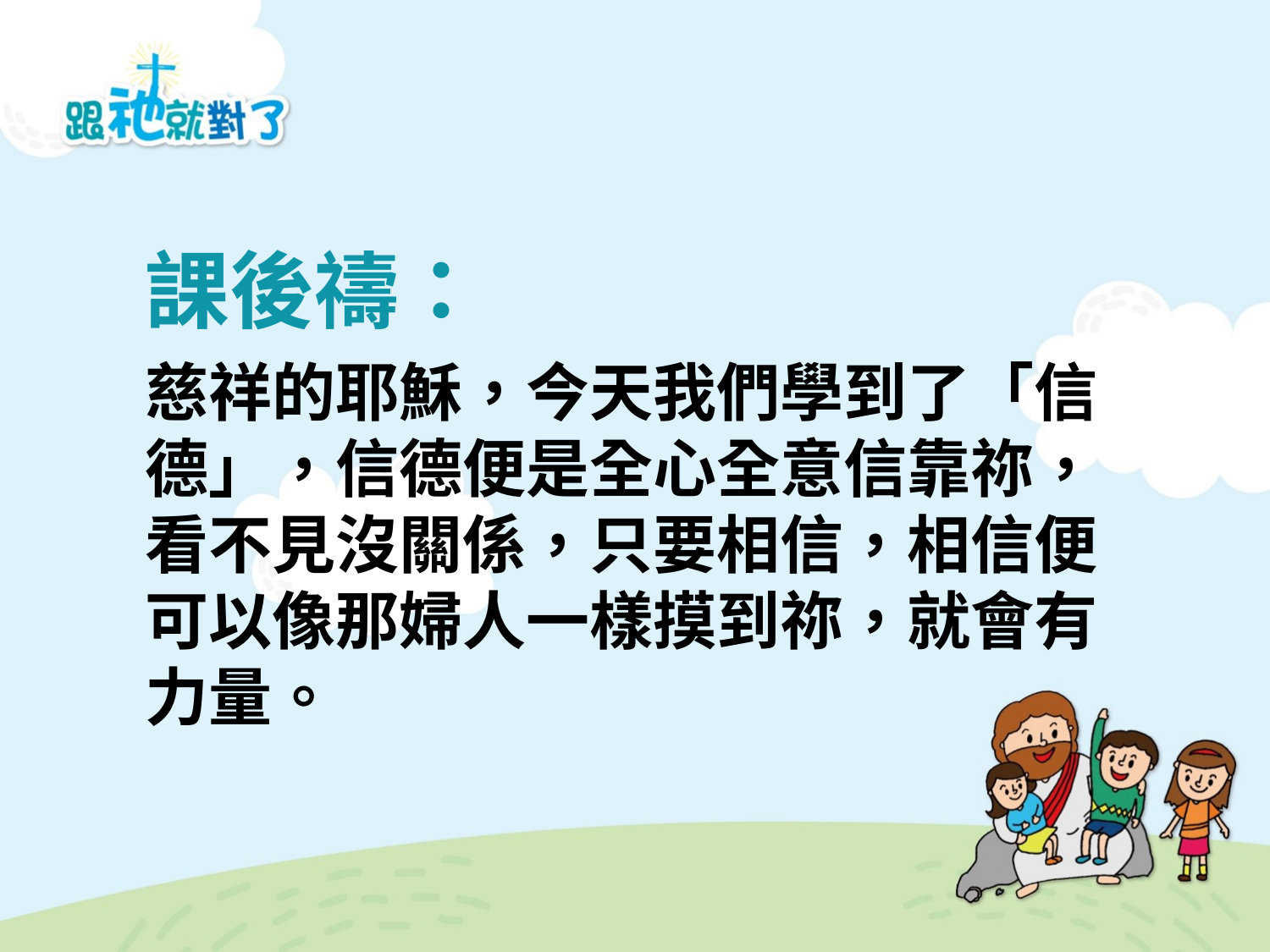

課後禱：
慈祥的耶穌，今天我們學到了「信德」，信德便是全心全意信靠祢，看不見沒關係，只要相信，相信便可以像那婦人一樣摸到祢，就會有力量。